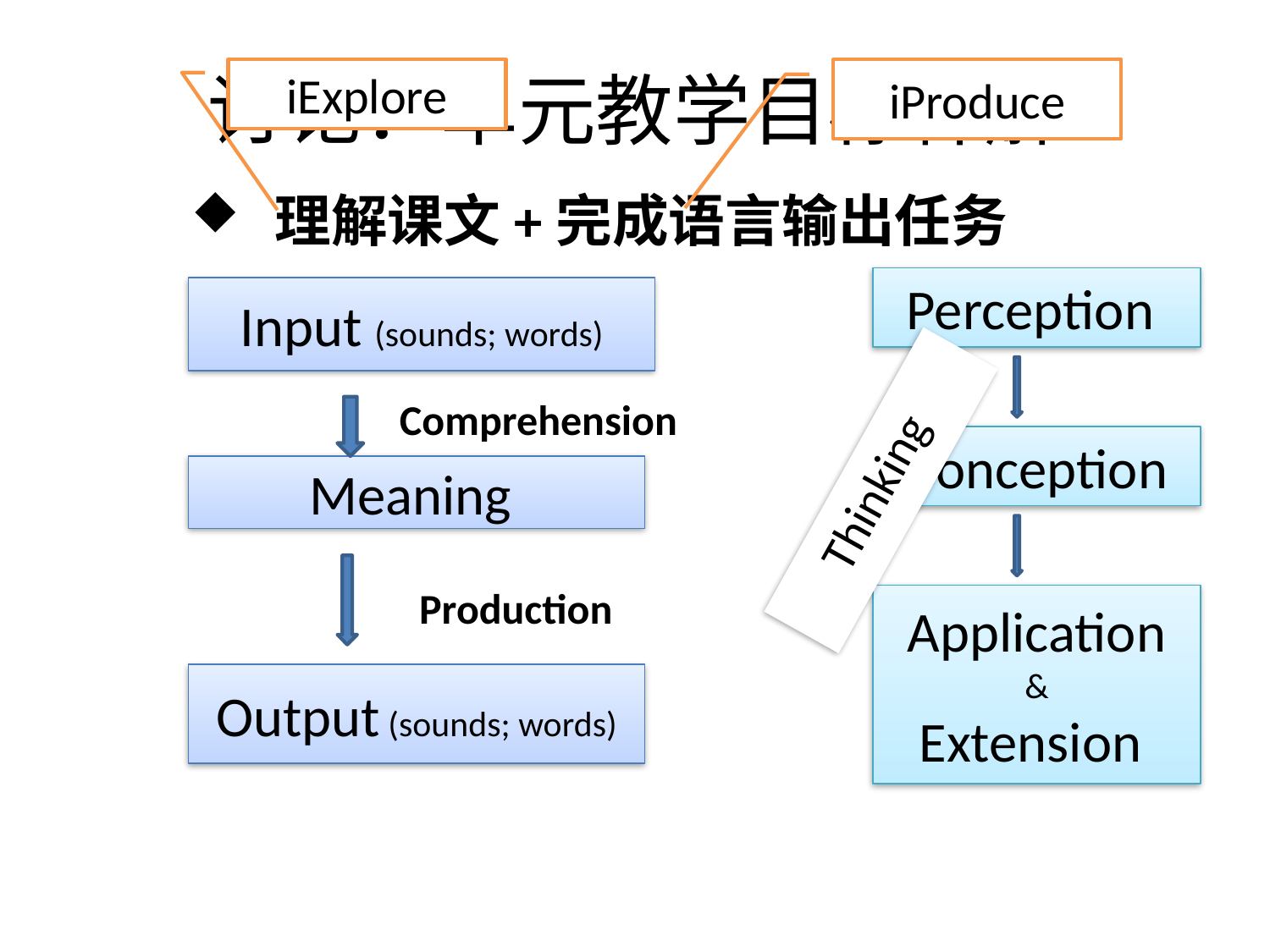

# 讨论：单元教学目标释解
iExplore
iProduce
  理解课文+完成语言输出任务
Perception

Conception

Application
&
Extension
Input (sounds; words)
Meaning
Output (sounds; words)

Thinking
Comprehension
Production